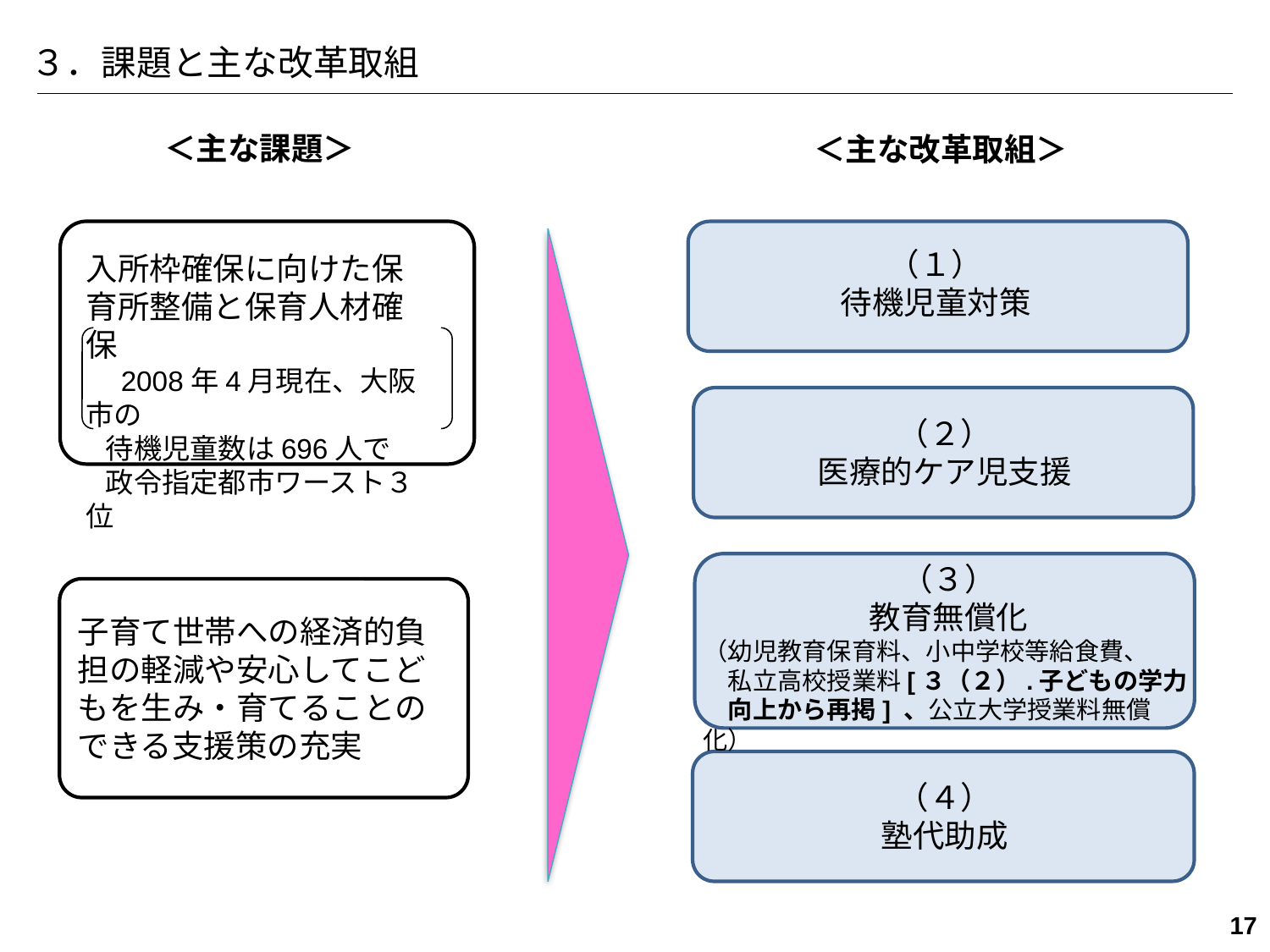

３．課題と主な改革取組
＜主な課題＞
＜主な改革取組＞

（１）
待機児童対策
入所枠確保に向けた保育所整備と保育人材確保
　2008年4月現在、大阪市の
  待機児童数は696人で
  政令指定都市ワースト３位

（２）
医療的ケア児支援

（３）
教育無償化
（幼児教育保育料、小中学校等給食費、
　私立高校授業料[３（２）.子どもの学力
　向上から再掲] 、公立大学授業料無償化）

子育て世帯への経済的負担の軽減や安心してこどもを生み・育てることのできる支援策の充実

（４）
塾代助成
17